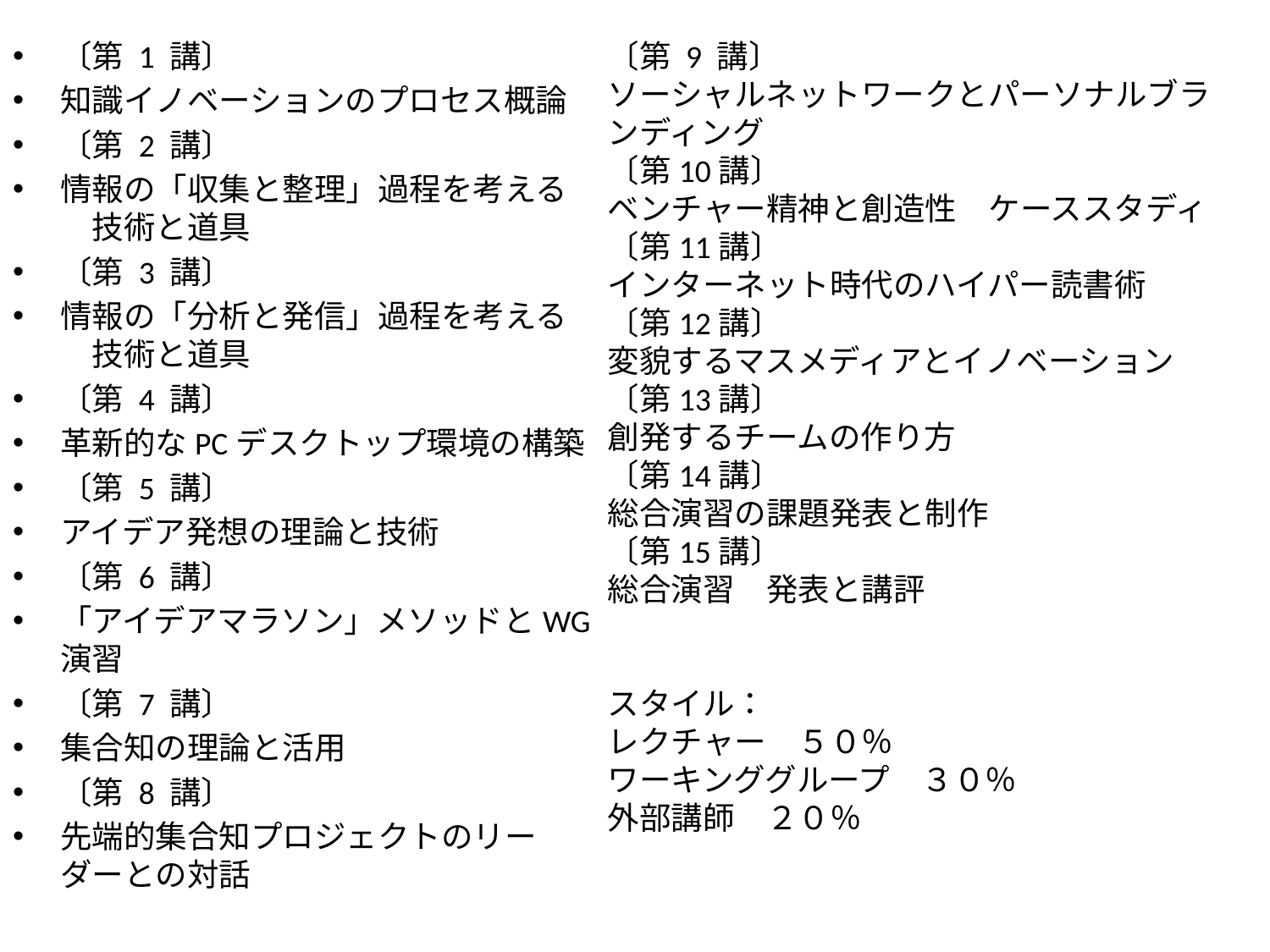

〔第 1 講〕
知識イノベーションのプロセス概論
〔第 2 講〕
情報の「収集と整理」過程を考える　技術と道具
〔第 3 講〕
情報の「分析と発信」過程を考える　技術と道具
〔第 4 講〕
革新的なPCデスクトップ環境の構築
〔第 5 講〕
アイデア発想の理論と技術
〔第 6 講〕
「アイデアマラソン」メソッドとWG演習
〔第 7 講〕
集合知の理論と活用
〔第 8 講〕
先端的集合知プロジェクトのリーダーとの対話
〔第 9 講〕
ソーシャルネットワークとパーソナルブランディング
〔第10講〕
ベンチャー精神と創造性　ケーススタディ
〔第11講〕
インターネット時代のハイパー読書術
〔第12講〕
変貌するマスメディアとイノベーション
〔第13講〕
創発するチームの作り方
〔第14講〕
総合演習の課題発表と制作
〔第15講〕
総合演習　発表と講評

スタイル：
レクチャー　５０％
ワーキンググループ　３０％
外部講師　２０％